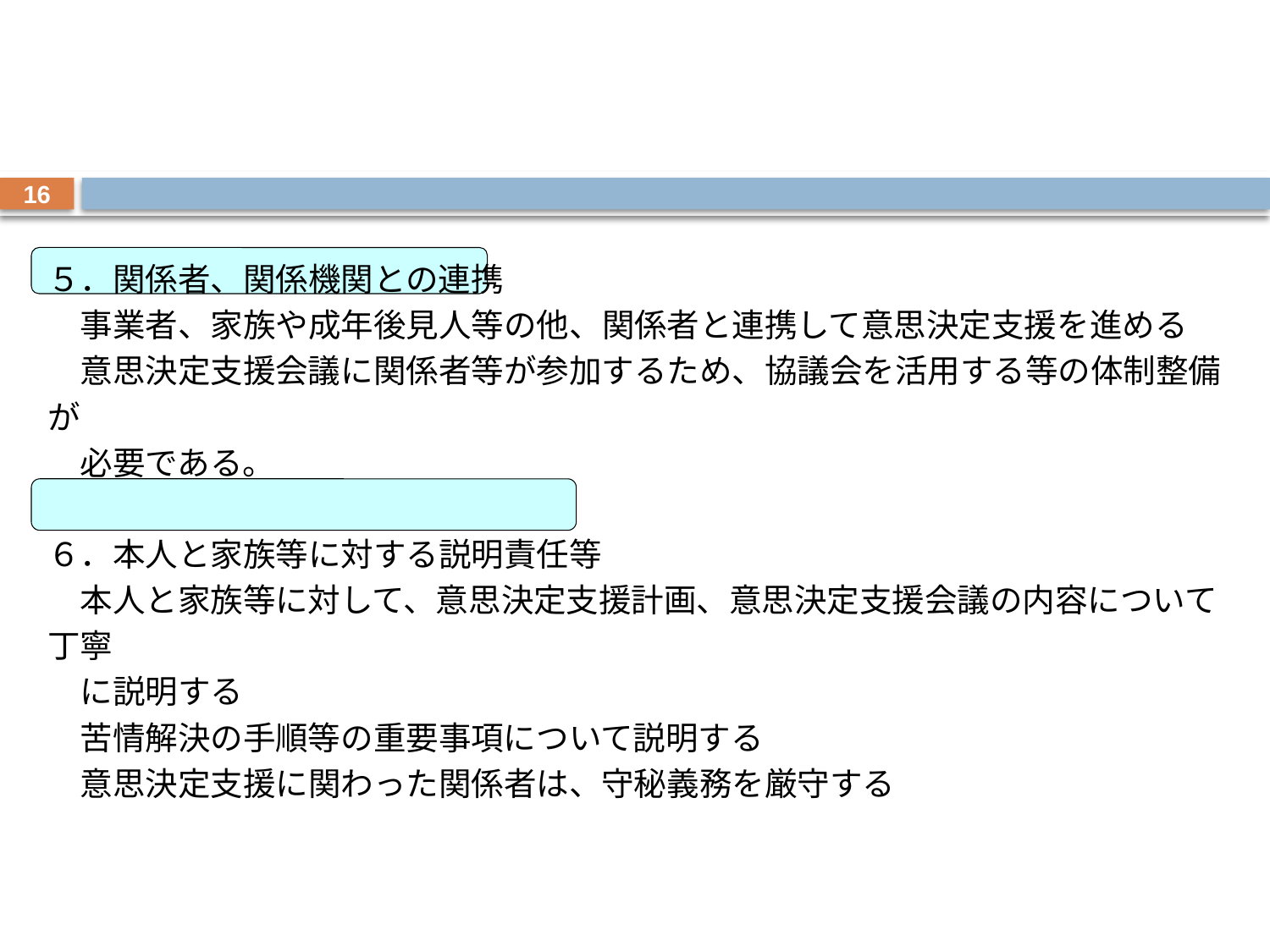

16
５．関係者、関係機関との連携
　事業者、家族や成年後見人等の他、関係者と連携して意思決定支援を進める
　意思決定支援会議に関係者等が参加するため、協議会を活用する等の体制整備が
　必要である。

６．本人と家族等に対する説明責任等
　本人と家族等に対して、意思決定支援計画、意思決定支援会議の内容について丁寧
　に説明する
　苦情解決の手順等の重要事項について説明する
　意思決定支援に関わった関係者は、守秘義務を厳守する